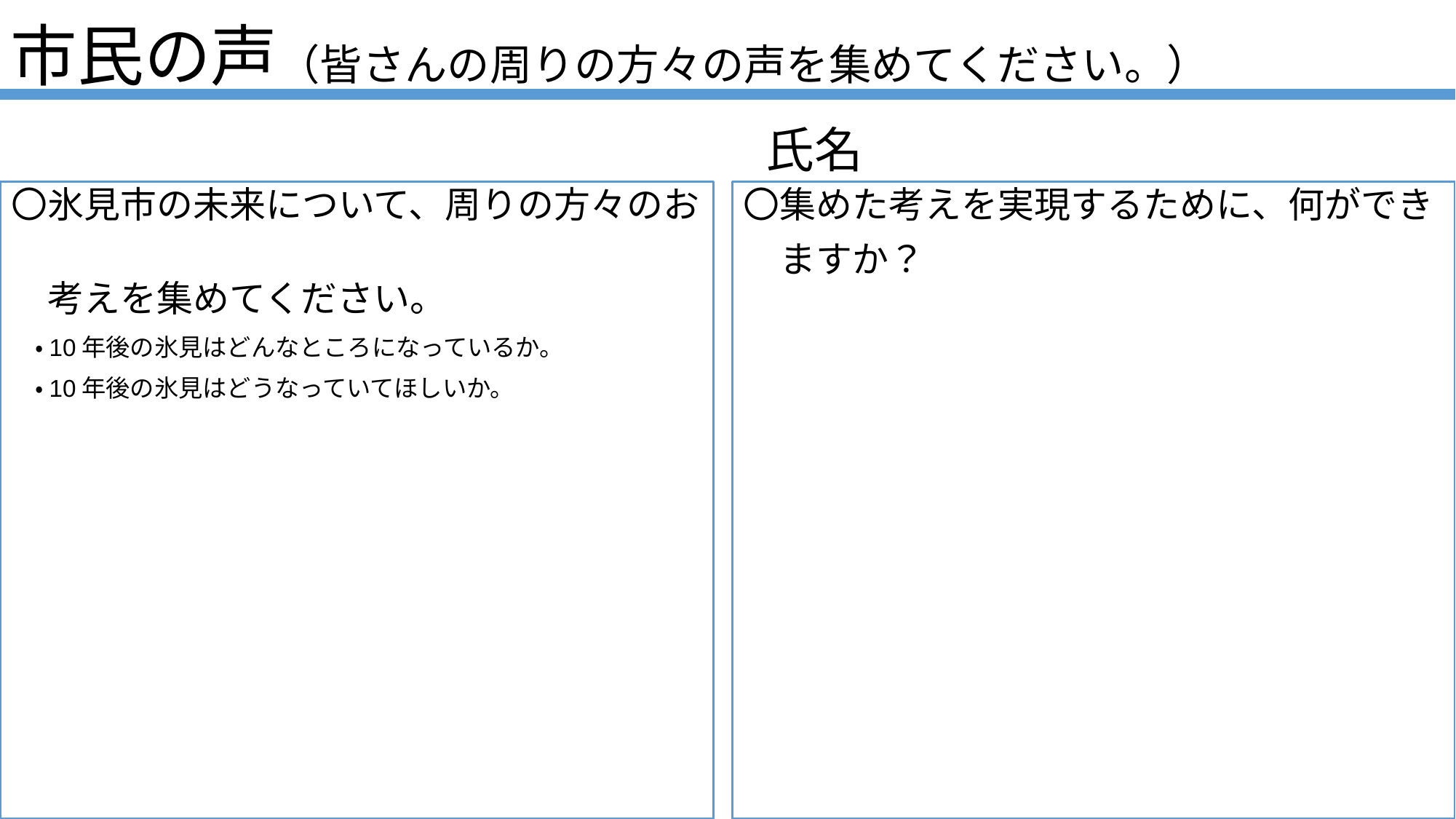

市民の声（皆さんの周りの方々の声を集めてください。）
氏名
〇氷見市の未来について、周りの方々のお
　考えを集めてください。
　・10年後の氷見はどんなところになっているか。
　・10年後の氷見はどうなっていてほしいか。
〇集めた考えを実現するために、何ができ
　ますか？